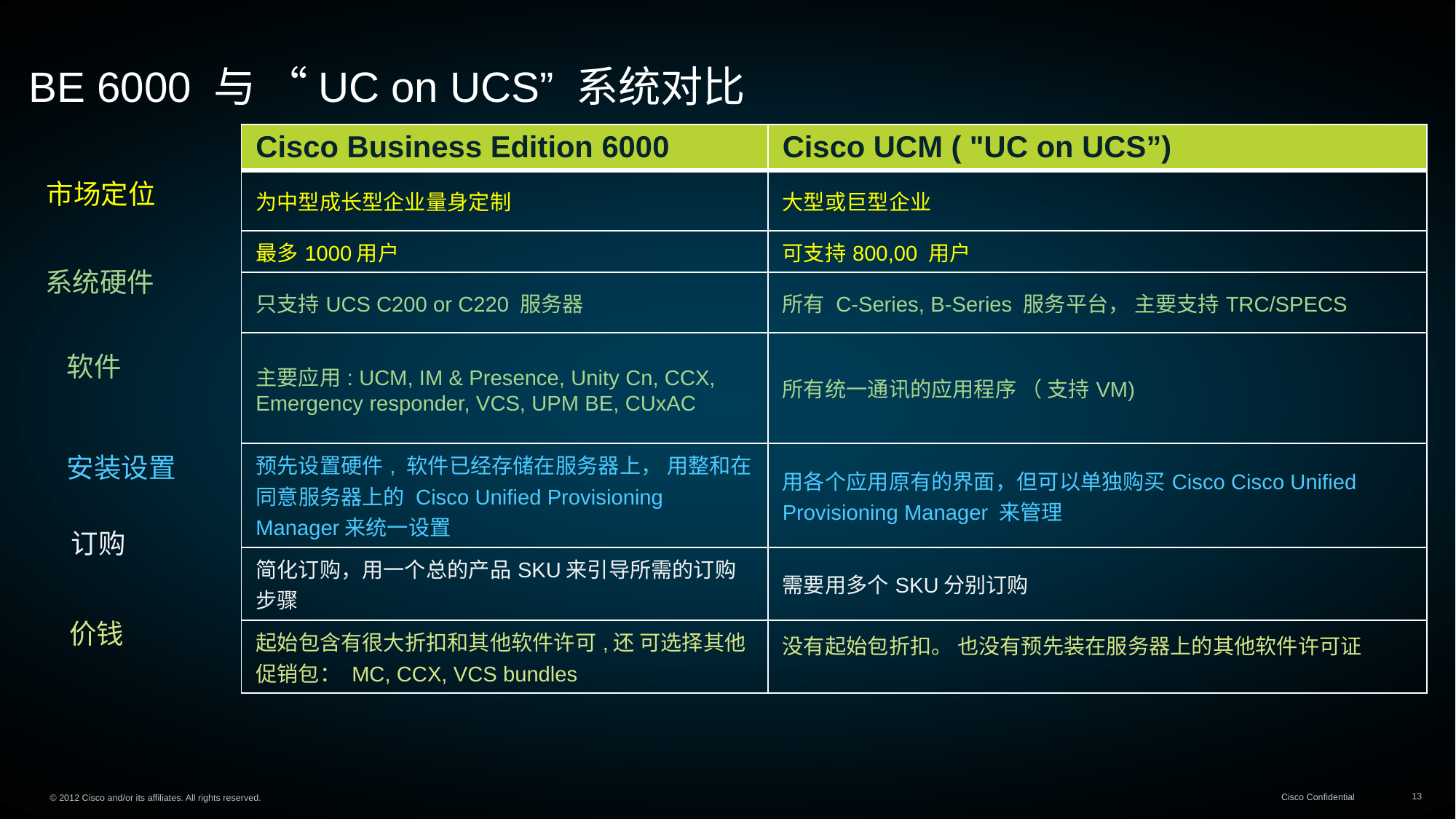

# BE 6000 与 “UC on UCS” 系统对比
| Cisco Business Edition 6000 | Cisco UCM ( "UC on UCS”) |
| --- | --- |
| 为中型成长型企业量身定制 | 大型或巨型企业 |
| 最多1000用户 | 可支持800,00 用户 |
| 只支持UCS C200 or C220 服务器 | 所有 C-Series, B-Series 服务平台， 主要支持TRC/SPECS |
| 主要应用: UCM, IM & Presence, Unity Cn, CCX, Emergency responder, VCS, UPM BE, CUxAC | 所有统一通讯的应用程序 （ 支持VM) |
| 预先设置硬件, 软件已经存储在服务器上， 用整和在同意服务器上的 Cisco Unified Provisioning Manager来统一设置 | 用各个应用原有的界面，但可以单独购买Cisco Cisco Unified Provisioning Manager 来管理 |
| 简化订购，用一个总的产品SKU来引导所需的订购步骤 | 需要用多个SKU分别订购 |
| 起始包含有很大折扣和其他软件许可,还 可选择其他促销包： MC, CCX, VCS bundles | 没有起始包折扣。 也没有预先装在服务器上的其他软件许可证 |
市场定位
系统硬件
软件
安装设置
订购
价钱